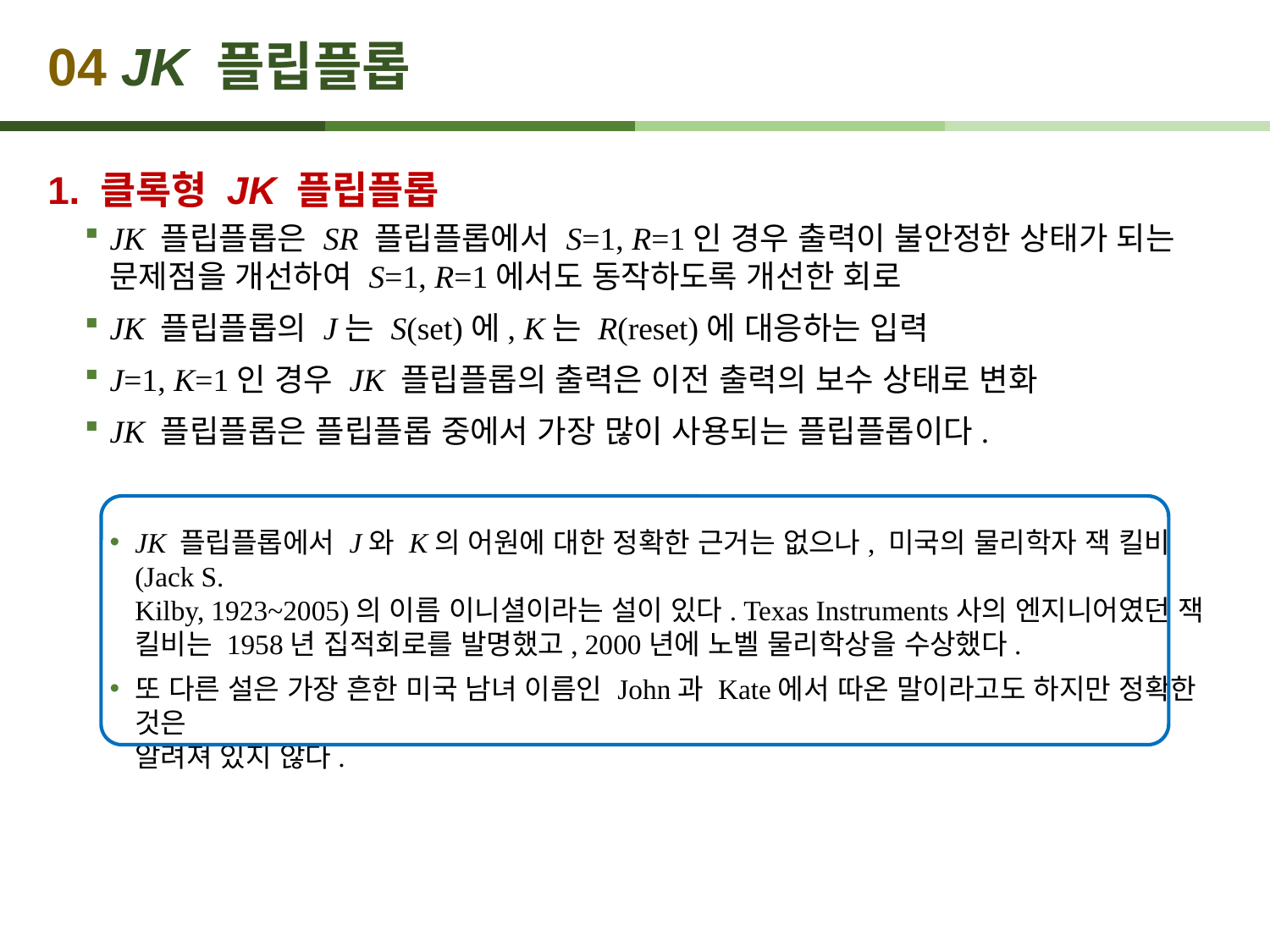

# 04 JK 플립플롭
1. 클록형 JK 플립플롭
JK 플립플롭은 SR 플립플롭에서 S=1, R=1인 경우 출력이 불안정한 상태가 되는 문제점을 개선하여 S=1, R=1에서도 동작하도록 개선한 회로
JK 플립플롭의 J는 S(set)에, K는 R(reset)에 대응하는 입력
J=1, K=1인 경우 JK 플립플롭의 출력은 이전 출력의 보수 상태로 변화
JK 플립플롭은 플립플롭 중에서 가장 많이 사용되는 플립플롭이다.

JK 플립플롭에서 J와 K의 어원에 대한 정확한 근거는 없으나, 미국의 물리학자 잭 킬비(Jack S.
Kilby, 1923~2005)의 이름 이니셜이라는 설이 있다. Texas Instruments사의 엔지니어였던 잭
킬비는 1958년 집적회로를 발명했고, 2000년에 노벨 물리학상을 수상했다.
또 다른 설은 가장 흔한 미국 남녀 이름인 John과 Kate에서 따온 말이라고도 하지만 정확한 것은
알려져 있지 않다.